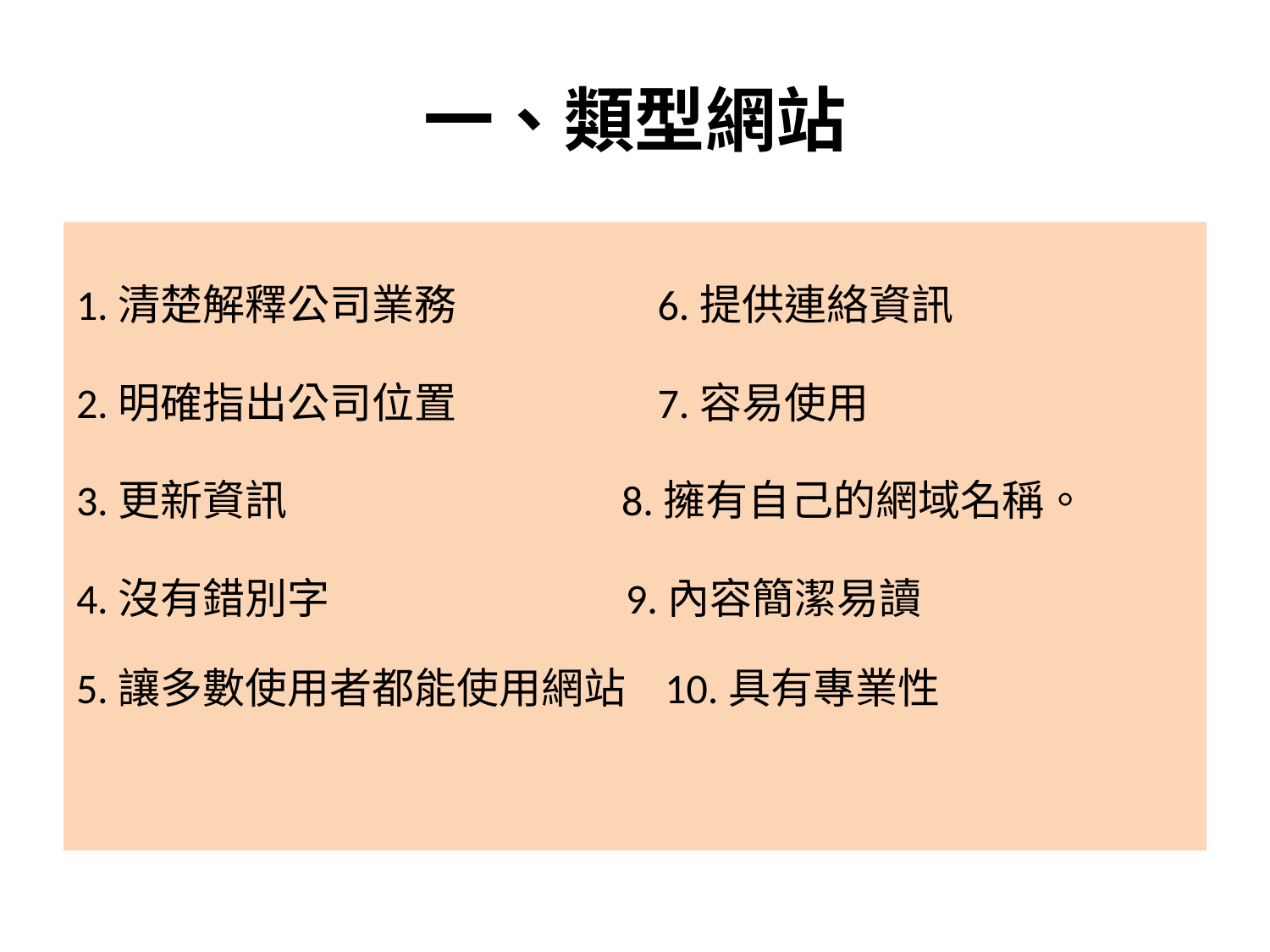

# 一、類型網站

1.清楚解釋公司業務                    6.提供連絡資訊

2.明確指出公司位置                    7.容易使用

3.更新資訊                                  8.擁有自己的網域名稱。

4.沒有錯別字                              9.內容簡潔易讀
5.讓多數使用者都能使用網站   10.具有專業性